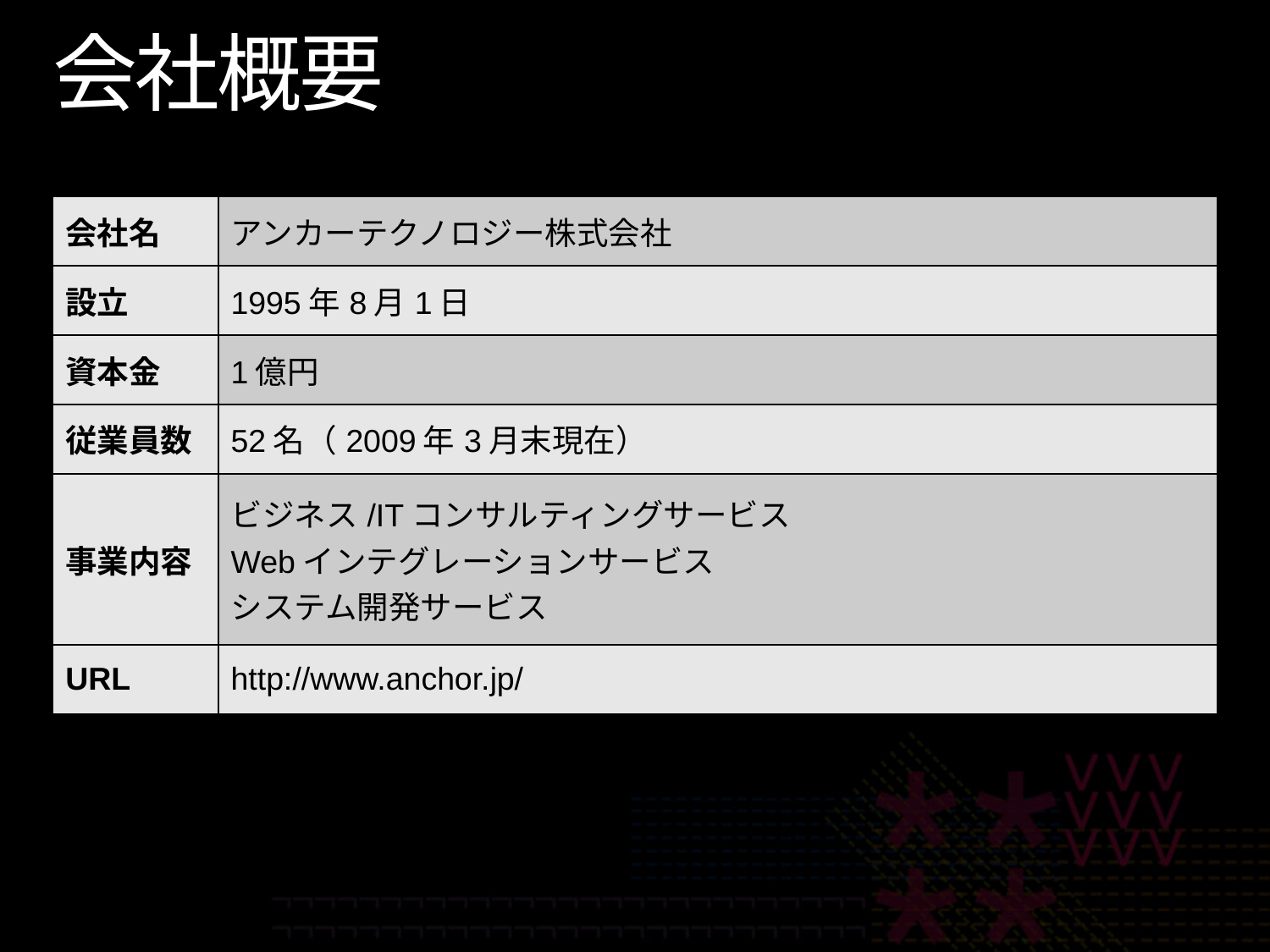

# 会社概要
| 会社名 | アンカーテクノロジー株式会社 |
| --- | --- |
| 設立 | 1995年8月1日 |
| 資本金 | 1億円 |
| 従業員数 | 52名（2009年3月末現在） |
| 事業内容 | ビジネス/ITコンサルティングサービス Webインテグレーションサービス システム開発サービス |
| URL | http://www.anchor.jp/ |